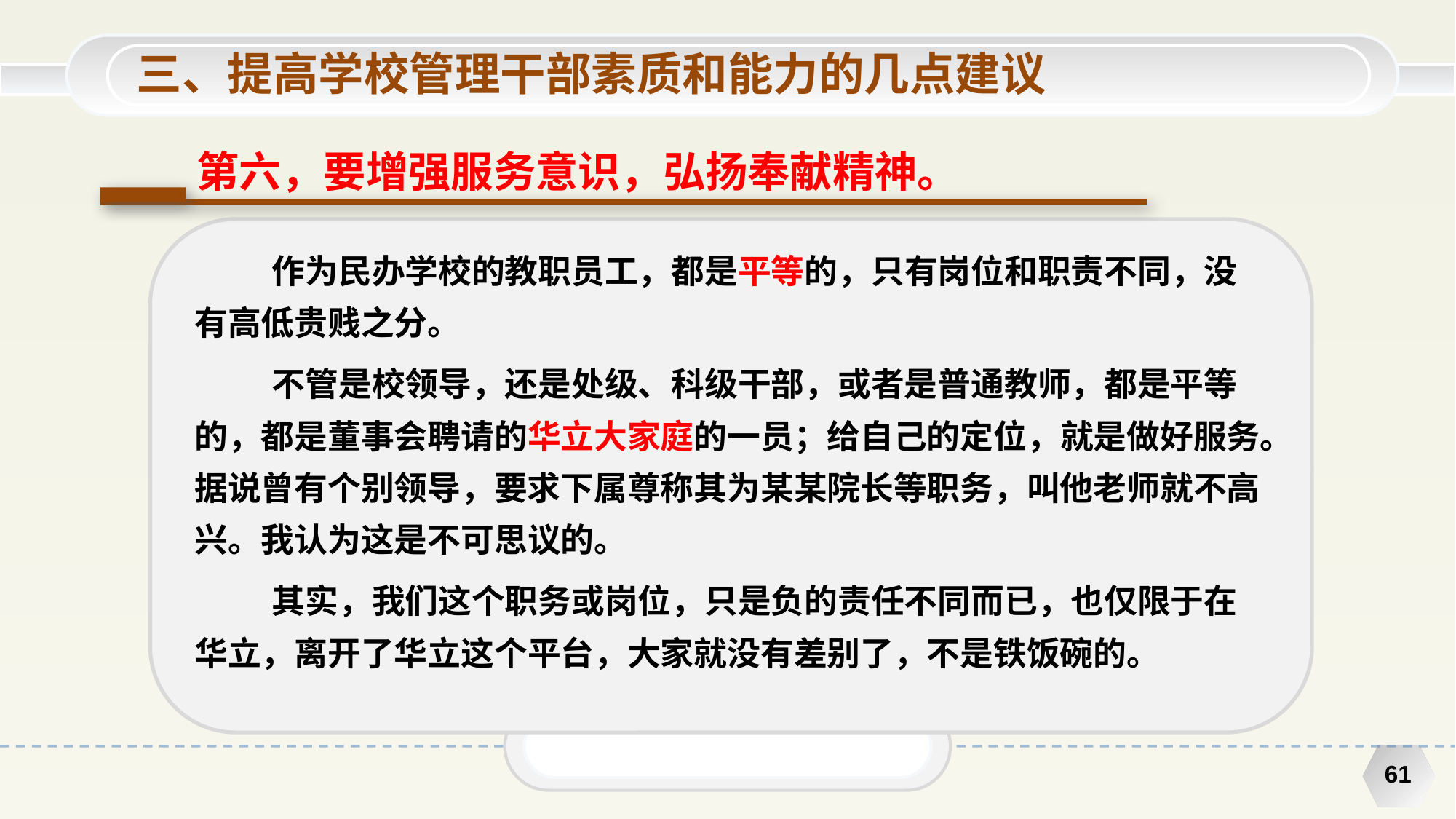

三、提高学校管理干部素质和能力的几点建议
第六，要增强服务意识，弘扬奉献精神。

作为民办学校的教职员工，都是平等的，只有岗位和职责不同，没有高低贵贱之分。
不管是校领导，还是处级、科级干部，或者是普通教师，都是平等的，都是董事会聘请的华立大家庭的一员；给自己的定位，就是做好服务。据说曾有个别领导，要求下属尊称其为某某院长等职务，叫他老师就不高兴。我认为这是不可思议的。
其实，我们这个职务或岗位，只是负的责任不同而已，也仅限于在华立，离开了华立这个平台，大家就没有差别了，不是铁饭碗的。